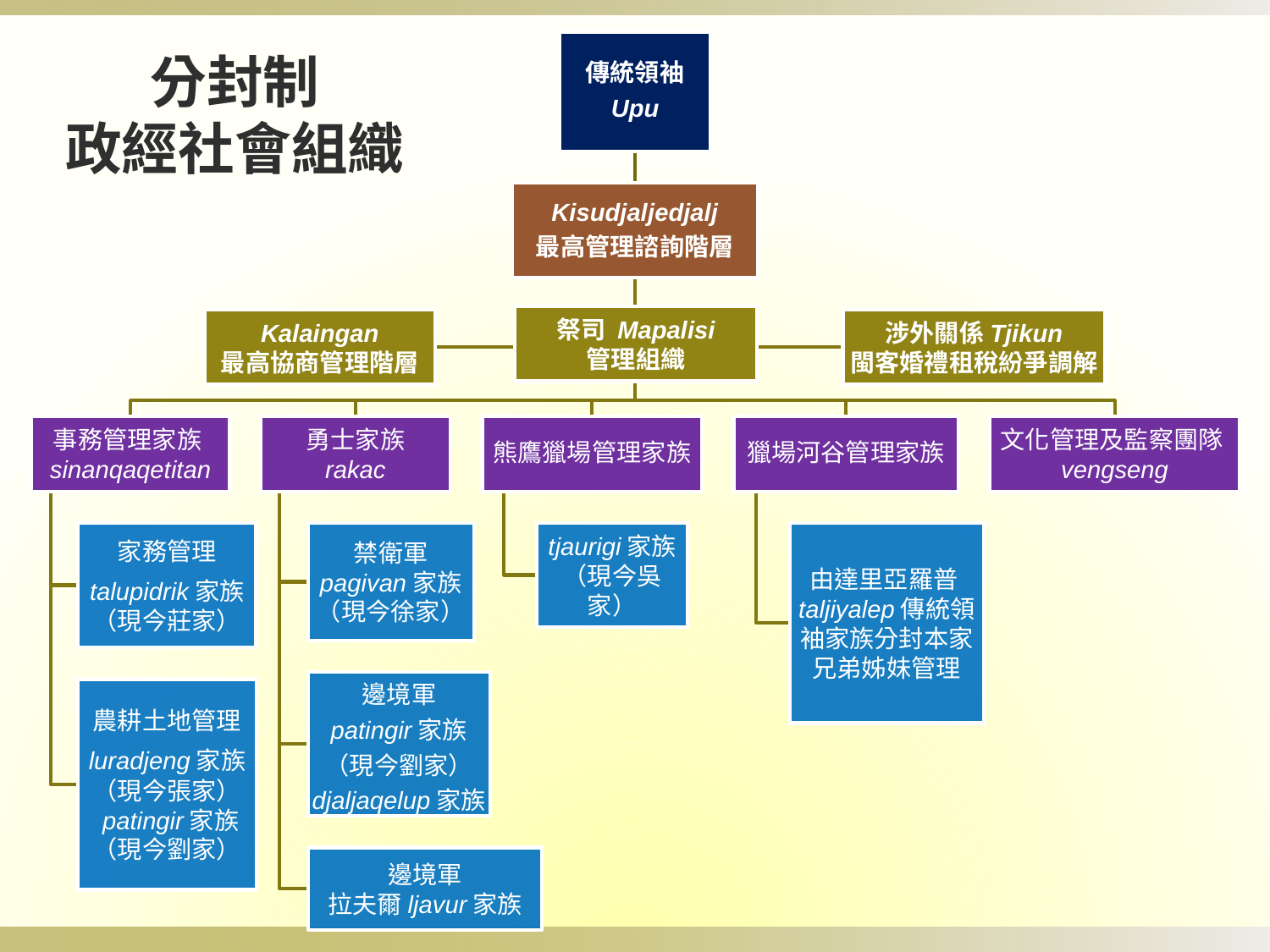

傳統領袖
Upu
Kisudjaljedjalj
最高管理諮詢階層
事務管理家族sinanqaqetitan
家務管理
talupidrik家族
（現今莊家）
農耕土地管理
luradjeng家族
（現今張家）
 patingir家族
（現今劉家）
勇士家族
rakac
禁衛軍
pagivan家族
（現今徐家）
邊境軍
patingir家族
（現今劉家）
djaljaqelup家族
邊境軍
拉夫爾ljavur家族
熊鷹獵場管理家族
tjaurigi家族
（現今吳家）
獵場河谷管理家族
由達里亞羅普taljiyalep傳統領袖家族分封本家兄弟姊妹管理
文化管理及監察團隊vengseng
Kalaingan
最高協商管理階層
涉外關係Tjikun
閩客婚禮租稅紛爭調解
祭司 Mapalisi
管理組織
分封制
政經社會組織